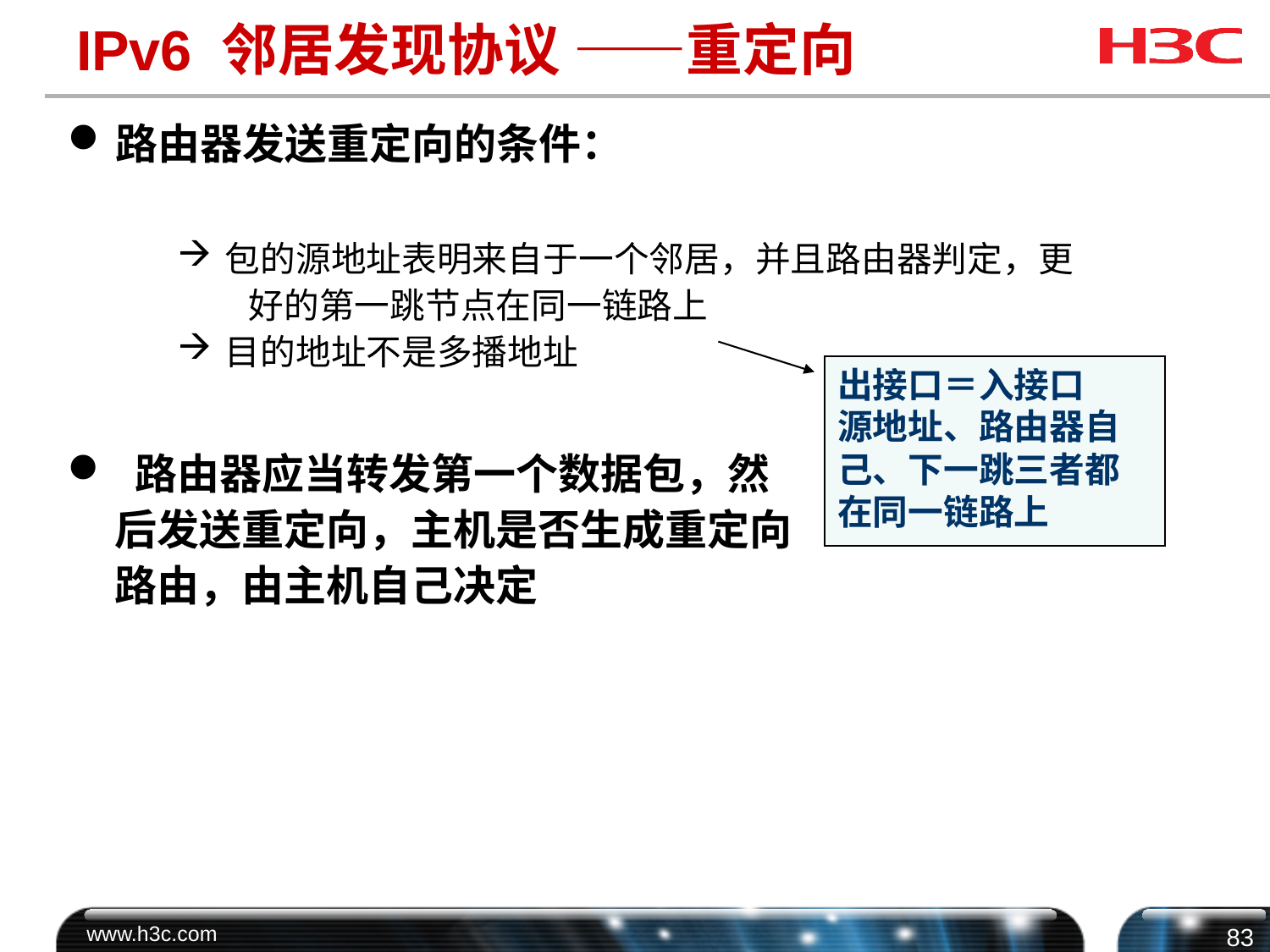

# IPv6 邻居发现协议 ——重定向
路由器发送重定向的条件：
包的源地址表明来自于一个邻居，并且路由器判定，更     好的第一跳节点在同一链路上
目的地址不是多播地址
出接口＝入接口
源地址、路由器自己、下一跳三者都在同一链路上
 路由器应当转发第一个数据包，然后发送重定向，主机是否生成重定向路由，由主机自己决定